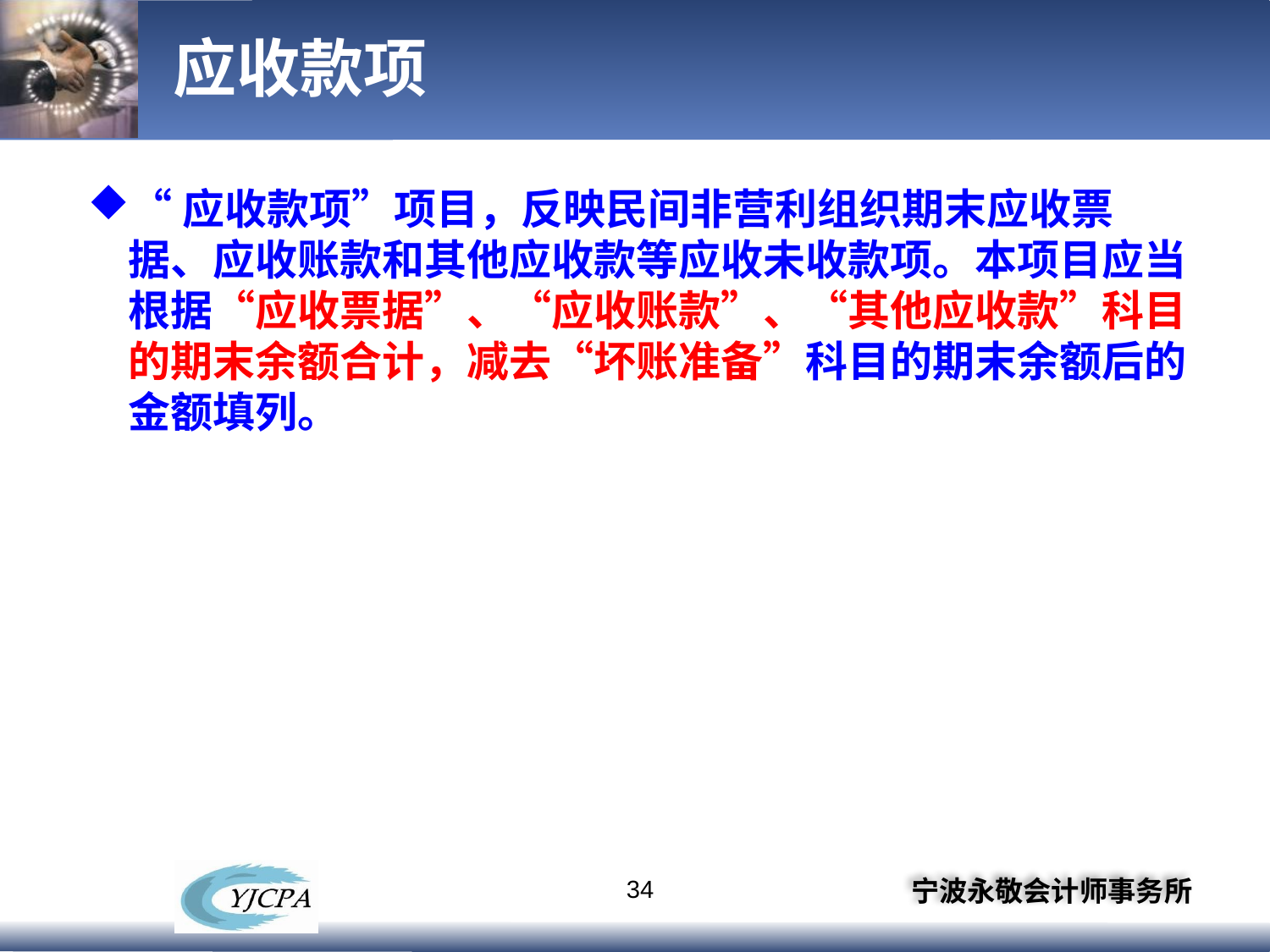

# 应收款项
“应收款项”项目，反映民间非营利组织期末应收票据、应收账款和其他应收款等应收未收款项。本项目应当根据“应收票据”、“应收账款”、“其他应收款”科目的期末余额合计，减去“坏账准备”科目的期末余额后的金额填列。